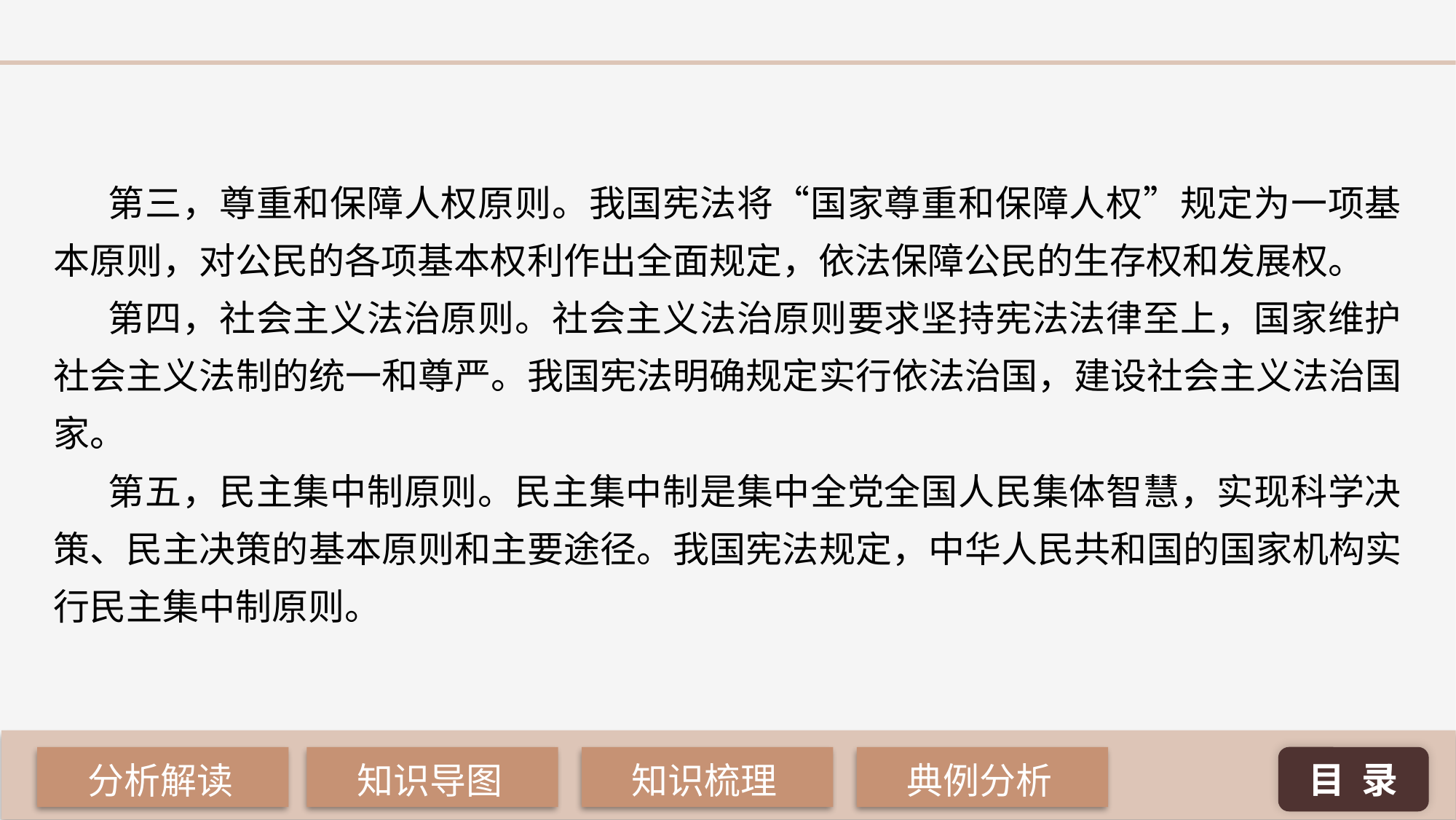

第三，尊重和保障人权原则。我国宪法将“国家尊重和保障人权”规定为一项基本原则，对公民的各项基本权利作出全面规定，依法保障公民的生存权和发展权。
第四，社会主义法治原则。社会主义法治原则要求坚持宪法法律至上，国家维护社会主义法制的统一和尊严。我国宪法明确规定实行依法治国，建设社会主义法治国家。
第五，民主集中制原则。民主集中制是集中全党全国人民集体智慧，实现科学决策、民主决策的基本原则和主要途径。我国宪法规定，中华人民共和国的国家机构实行民主集中制原则。